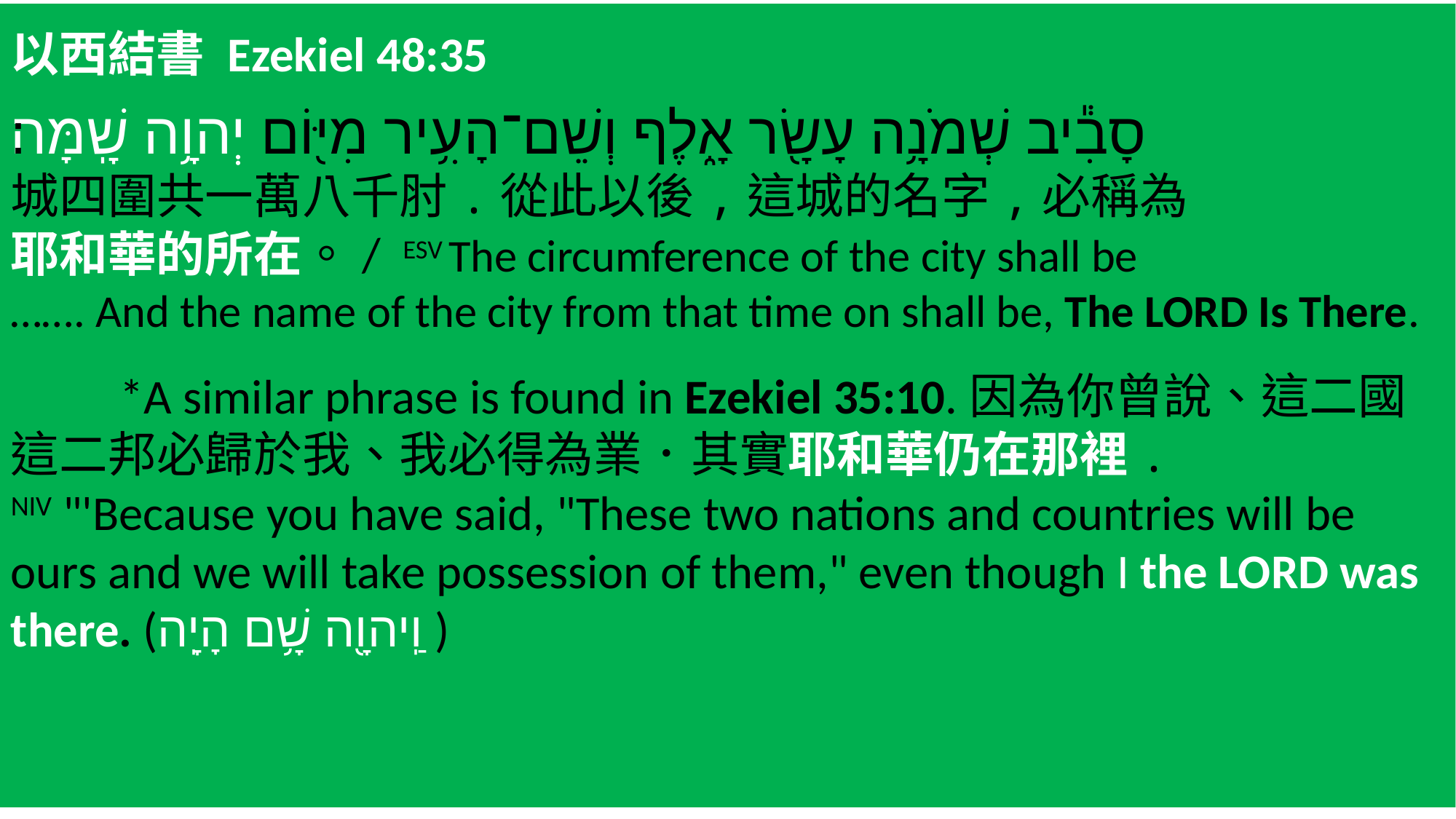

以西結書 Ezekiel 48:35

סָבִ֕יב שְׁמֹנָ֥ה עָשָׂ֖ר אָ֑לֶף וְשֵׁם־הָעִ֥יר מִיּ֖וֹם יְהוָ֥ה שָֽׁמָּה׃
城四圍共一萬八千肘.從此以後,這城的名字,必稱為
耶和華的所在。/  ESV The circumference of the city shall be
……. And the name of the city from that time on shall be, The LORD Is There.

	*A similar phrase is found in Ezekiel 35:10.因為你曾說、這二國這二邦必歸於我、我必得為業．其實耶和華仍在那裡.
NIV "'Because you have said, "These two nations and countries will be ours and we will take possession of them," even though I the LORD was there. (‎‎וַֽיהוָ֖ה שָׁ֥ם הָיָֽה )